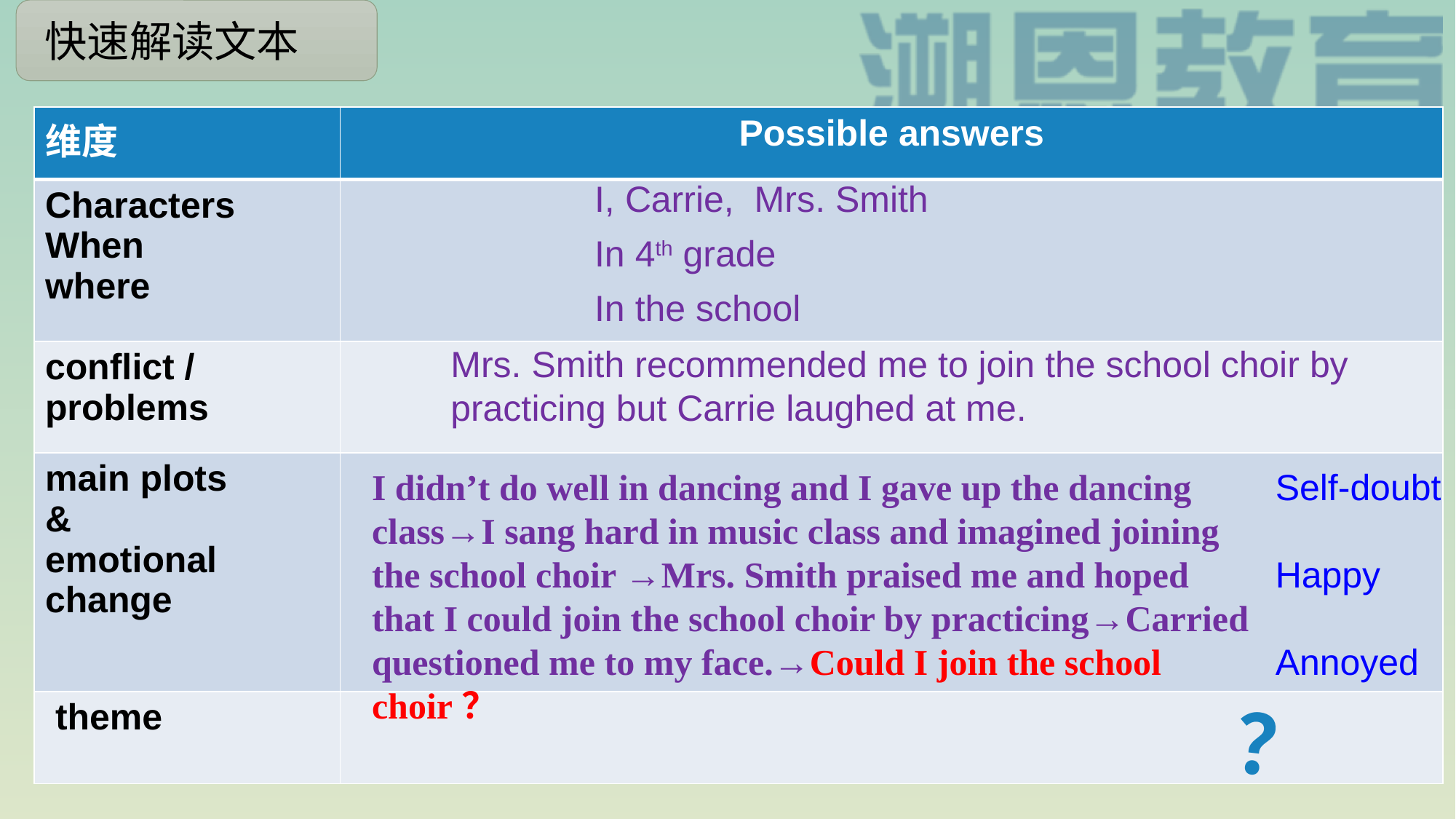

快速解读文本
| 维度 | Possible answers |
| --- | --- |
| Characters When where |  |
| conflict / problems |  |
| main plots & emotional change |  |
| theme |  |
I, Carrie,  Mrs. Smith
In 4th grade
In the school
Mrs. Smith recommended me to join the school choir by practicing but Carrie laughed at me.
I didn’t do well in dancing and I gave up the dancing class→I sang hard in music class and imagined joining the school choir →Mrs. Smith praised me and hoped that I could join the school choir by practicing→Carried questioned me to my face.→Could I join the school choir？
Self-doubt

Happy

Annoyed
？